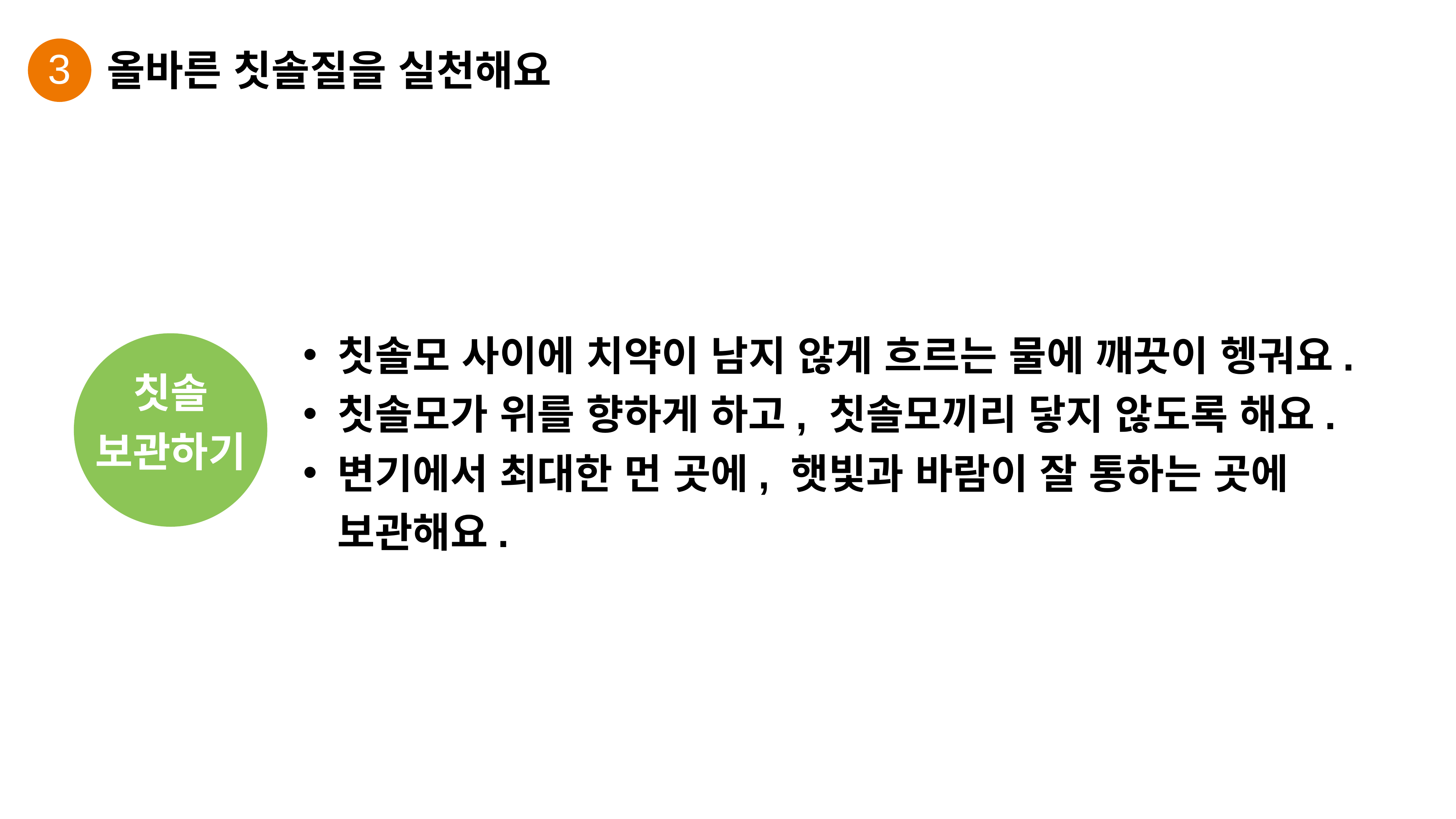

3
올바른 칫솔질을 실천해요
칫솔모 사이에 치약이 남지 않게 흐르는 물에 깨끗이 헹궈요.
칫솔모가 위를 향하게 하고, 칫솔모끼리 닿지 않도록 해요.
변기에서 최대한 먼 곳에, 햇빛과 바람이 잘 통하는 곳에 보관해요.

칫솔
보관하기